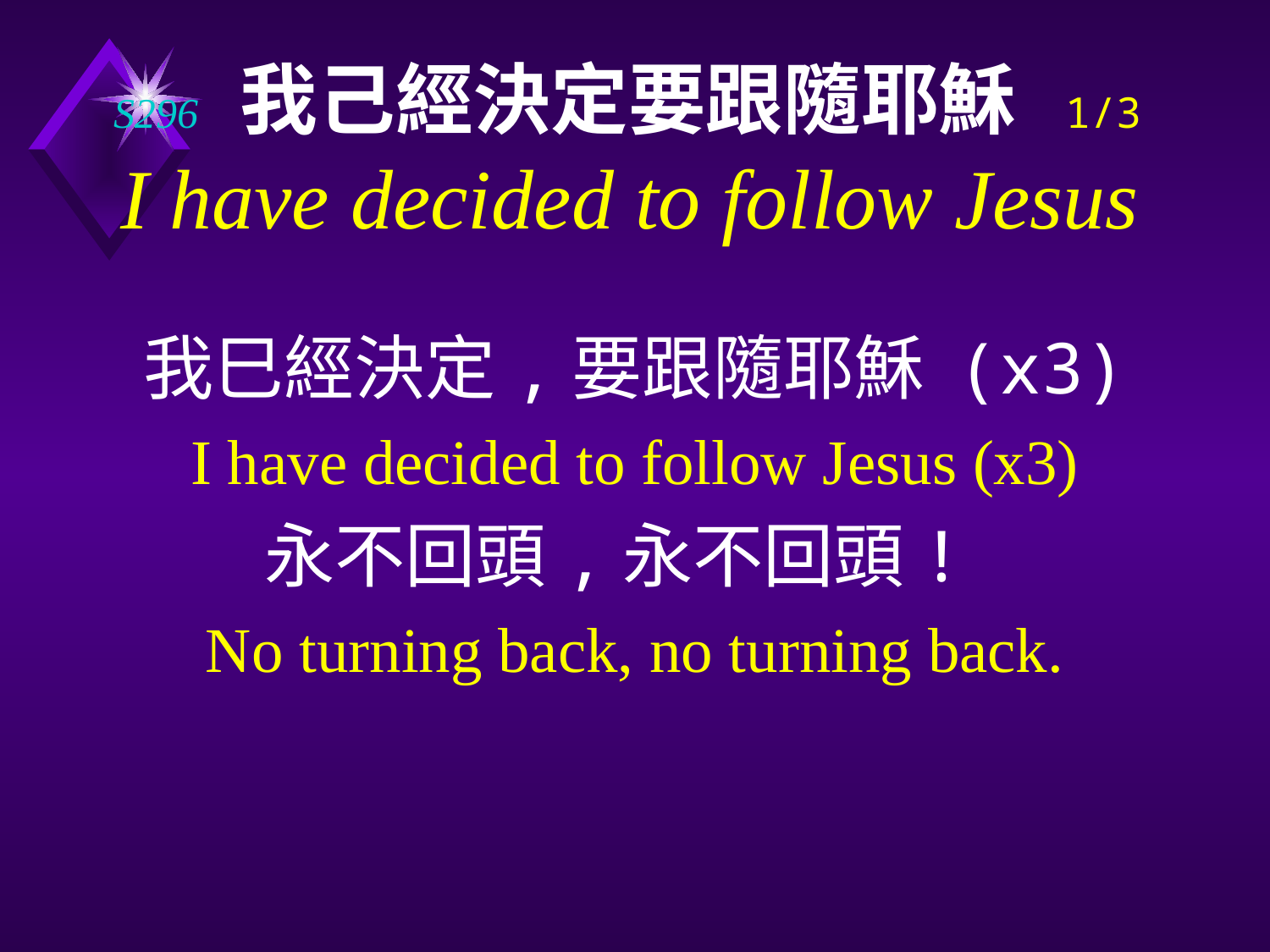

# S296   我己經決定要跟隨耶穌    1/3 I have decided to follow Jesus
我巳經決定,要跟隨耶穌 (x3)
I have decided to follow Jesus (x3)
永不回頭,永不回頭!
No turning back, no turning back.